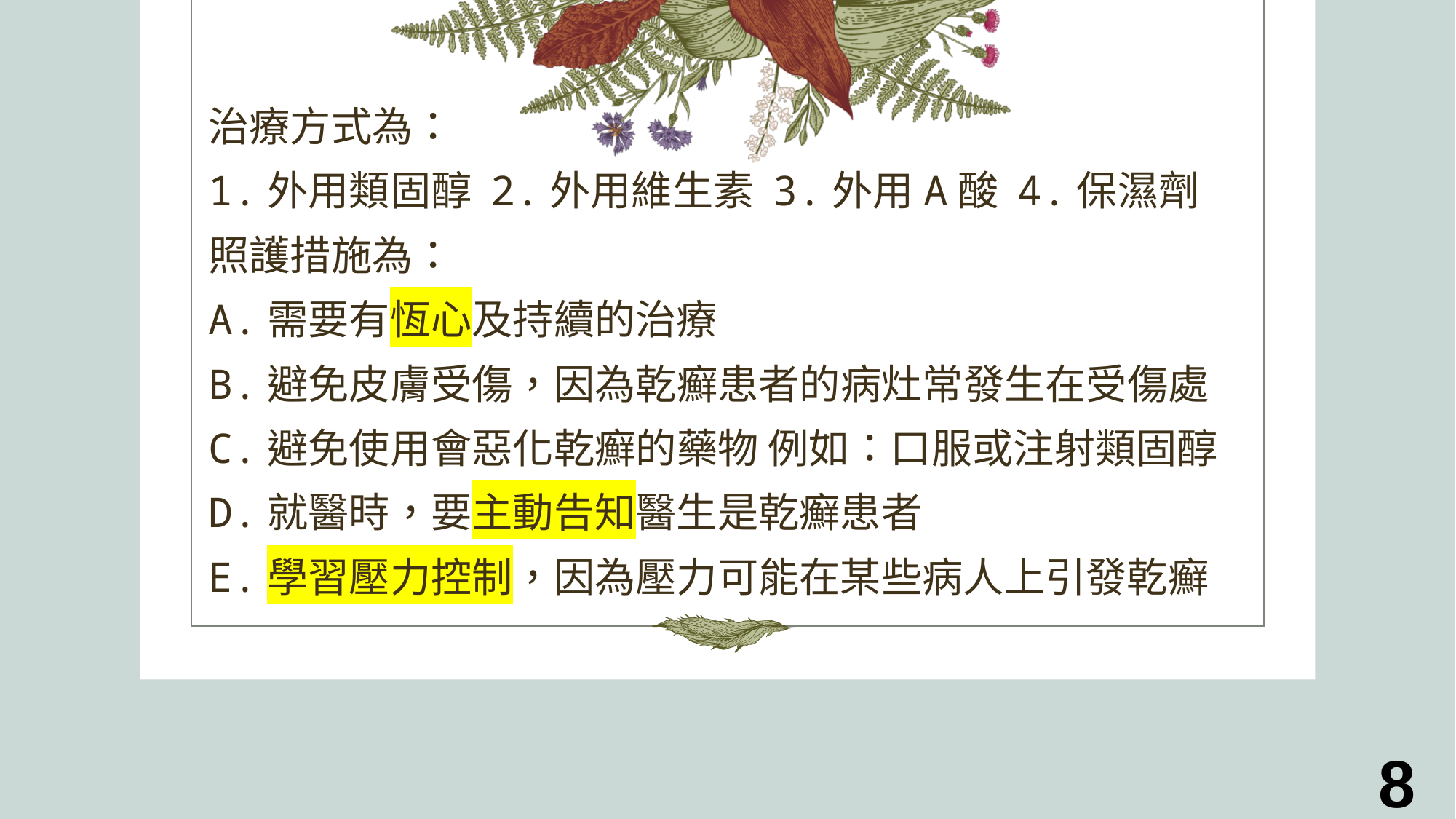

治療方式為：
1.外用類固醇 2.外用維生素 3.外用A酸 4.保濕劑
照護措施為：
A.需要有恆心及持續的治療
B.避免皮膚受傷，因為乾癬患者的病灶常發生在受傷處
C.避免使用會惡化乾癬的藥物 例如：口服或注射類固醇
D.就醫時，要主動告知醫生是乾癬患者
E.學習壓力控制，因為壓力可能在某些病人上引發乾癬
8